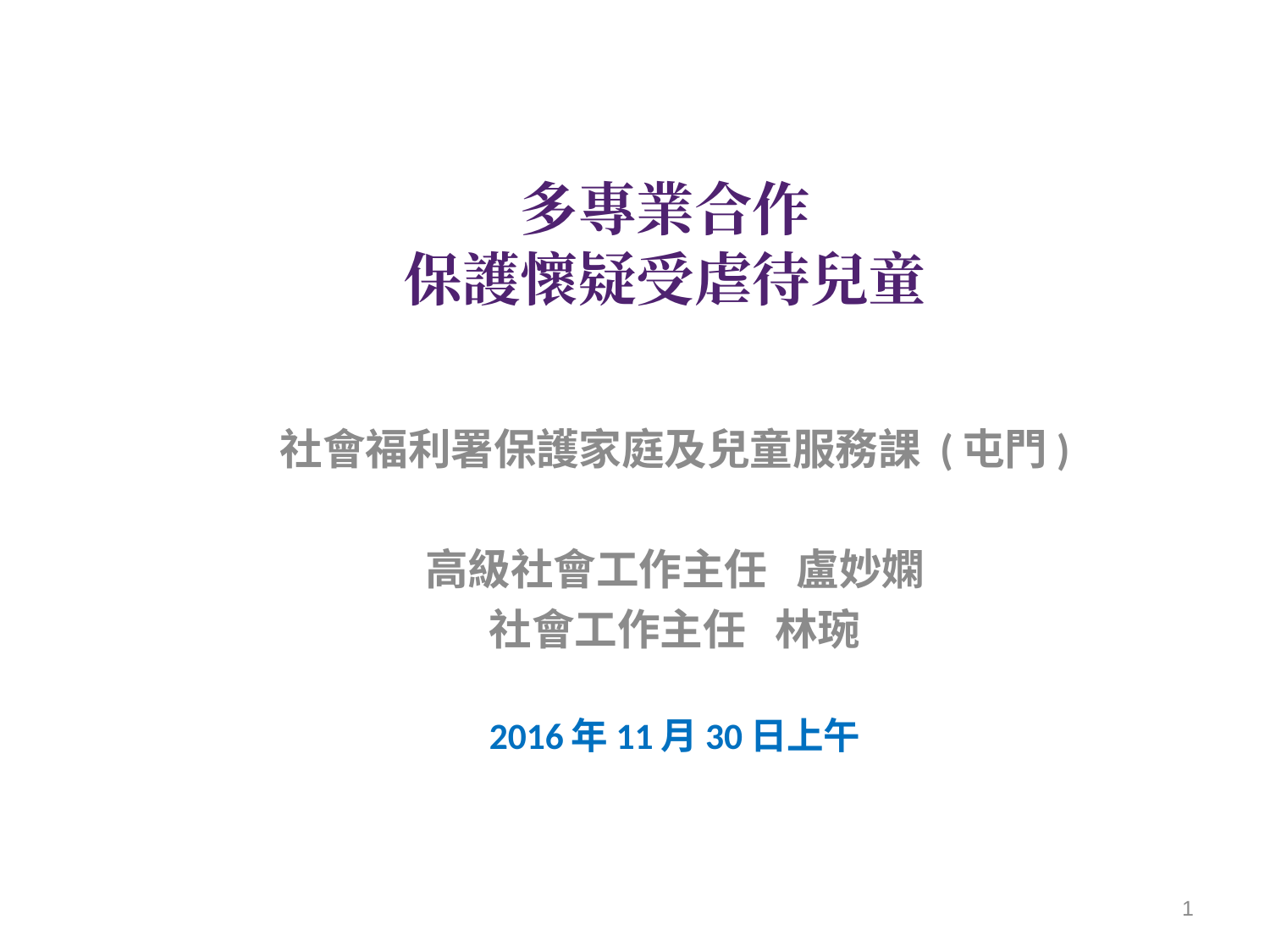

# 多專業合作 保護懷疑受虐待兒童
社會福利署保護家庭及兒童服務課 (屯門)

高級社會工作主任   盧妙嫻
社會工作主任   林琬

2016年11月30日上午
1